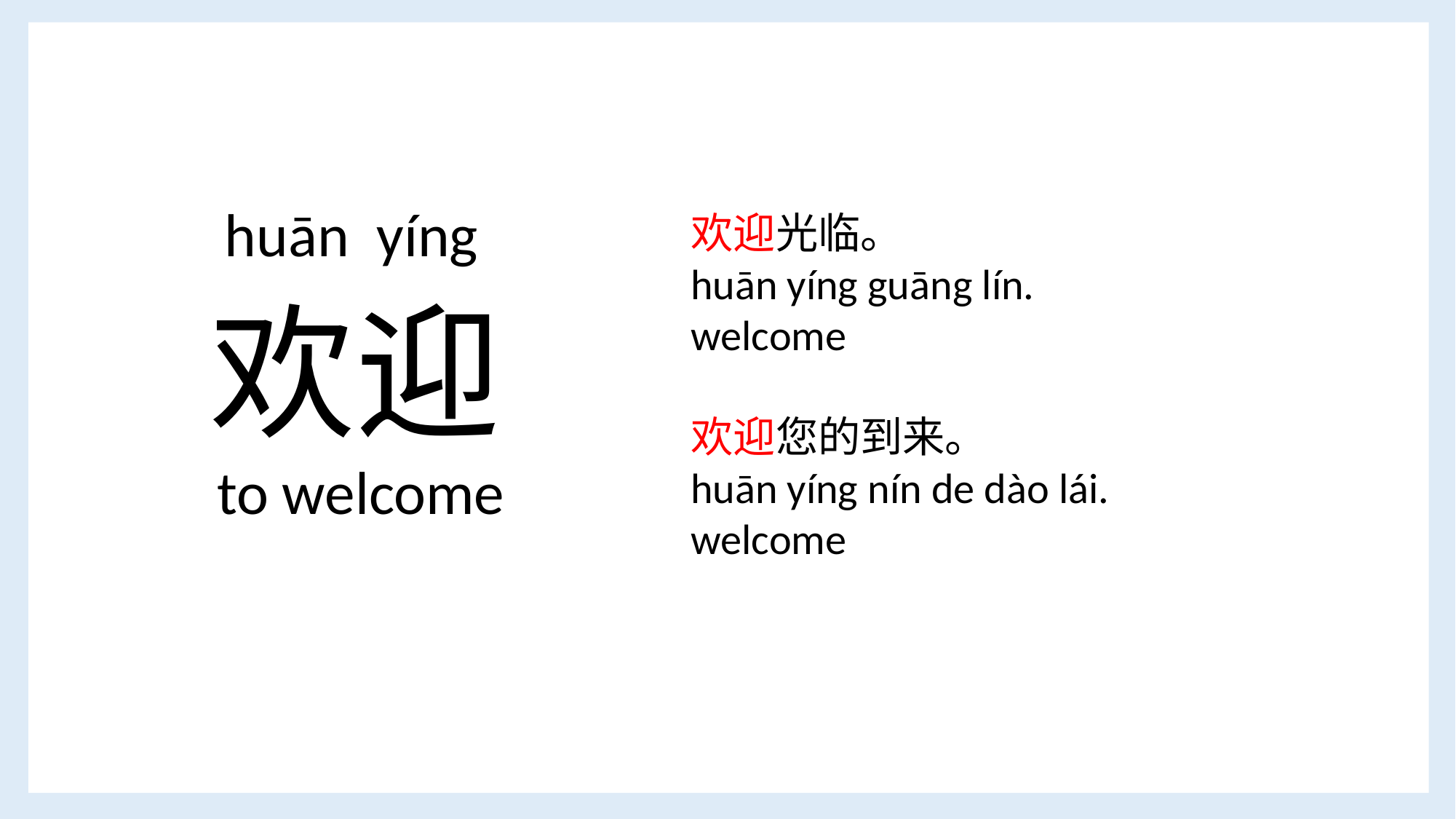

huān  yíng
欢迎光临。
huān yíng guāng lín.
welcome

欢迎您的到来。
huān yíng nín de dào lái.
welcome
欢迎
           to welcome